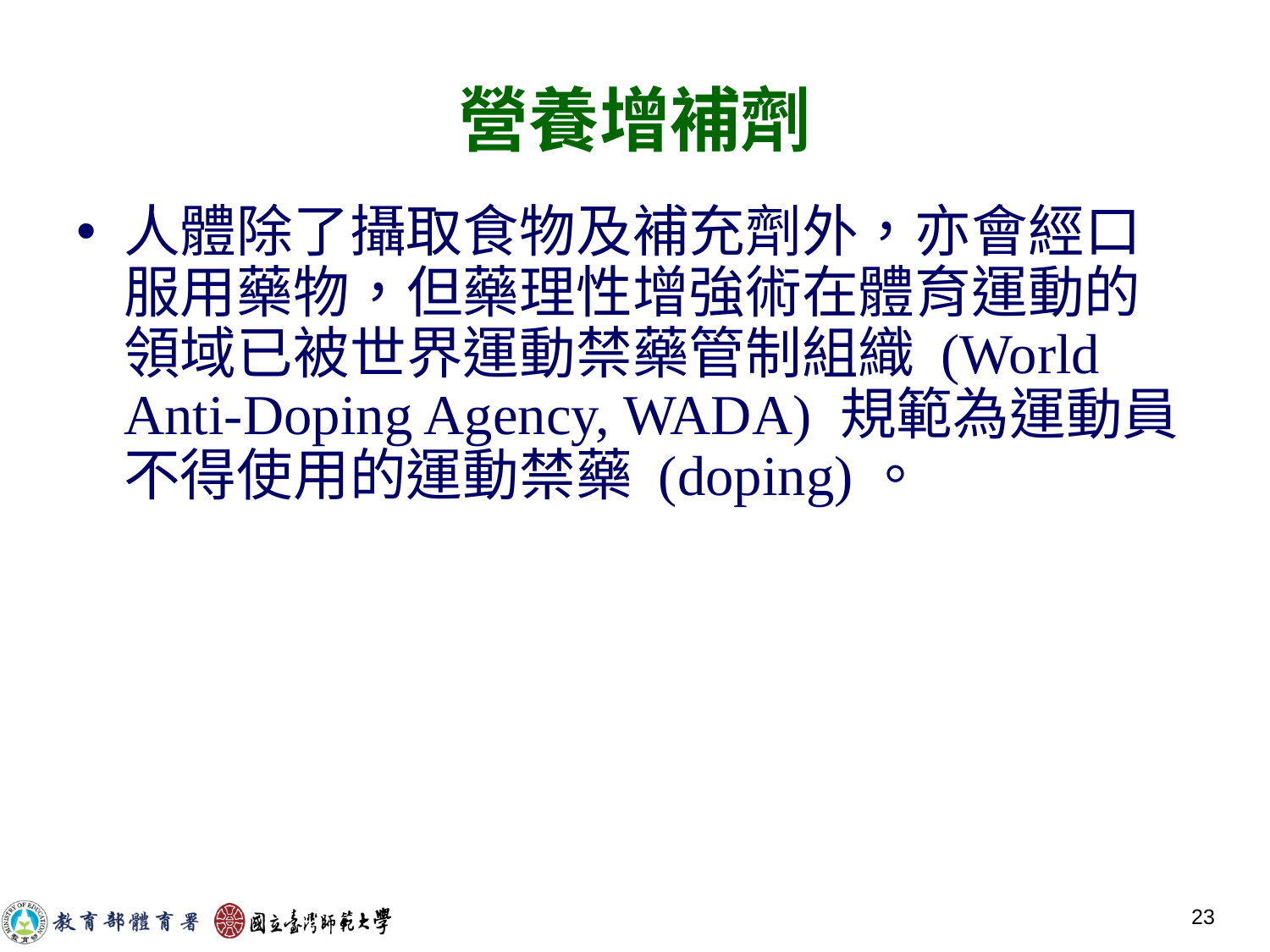

# 營養增補劑
人體除了攝取食物及補充劑外，亦會經口服用藥物，但藥理性增強術在體育運動的領域已被世界運動禁藥管制組織 (World Anti-Doping Agency, WADA) 規範為運動員不得使用的運動禁藥 (doping)。

23